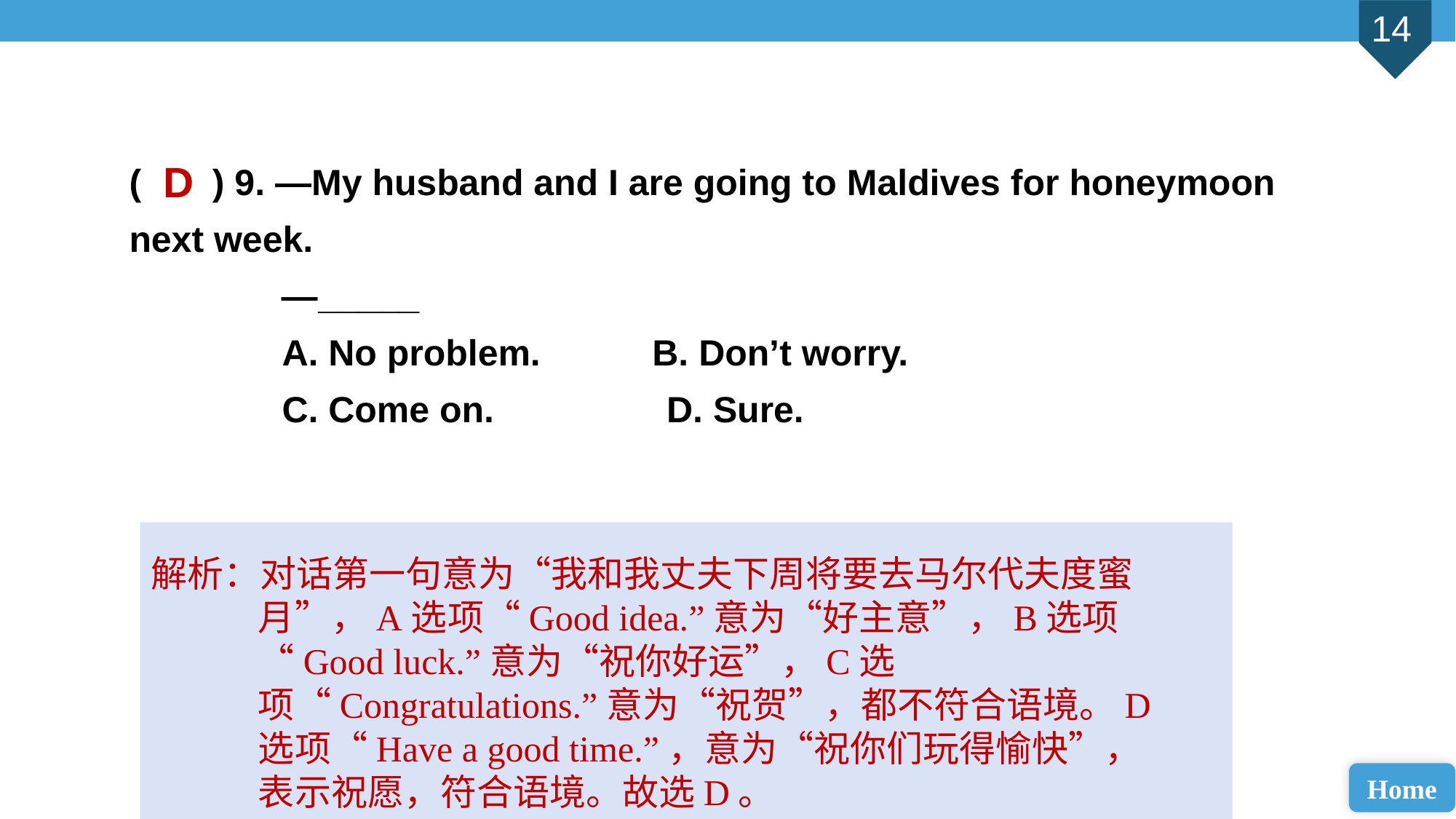

(       ) 9. —My husband and I are going to Maldives for honeymoon 	        next week.
               —_____
               A. No problem.           B. Don’t worry.
               C. Come on.                 D. Sure.
D

解析：对话第一句意为“我和我丈夫下周将要去马尔代夫度蜜月”，A选项“Good idea.”意为“好主意”，B选项“Good luck.”意为“祝你好运”，C选项“Congratulations.”意为“祝贺”，都不符合语境。D选项“Have a good time.”，意为“祝你们玩得愉快”，表示祝愿，符合语境。故选D。